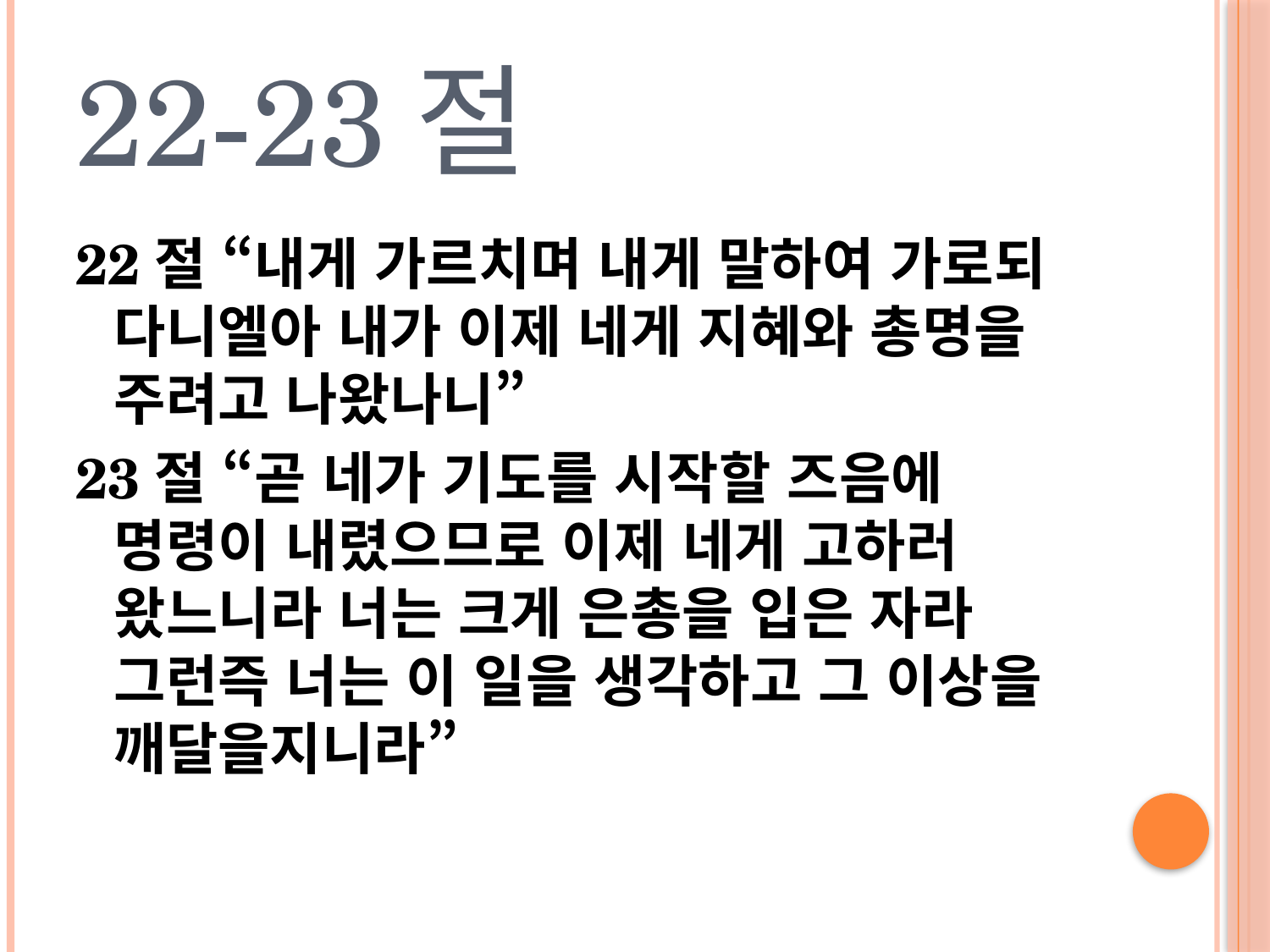

# 22-23절
22절 “내게 가르치며 내게 말하여 가로되 다니엘아 내가 이제 네게 지혜와 총명을 주려고 나왔나니”
23절 “곧 네가 기도를 시작할 즈음에 명령이 내렸으므로 이제 네게 고하러 왔느니라 너는 크게 은총을 입은 자라 그런즉 너는 이 일을 생각하고 그 이상을 깨달을지니라”